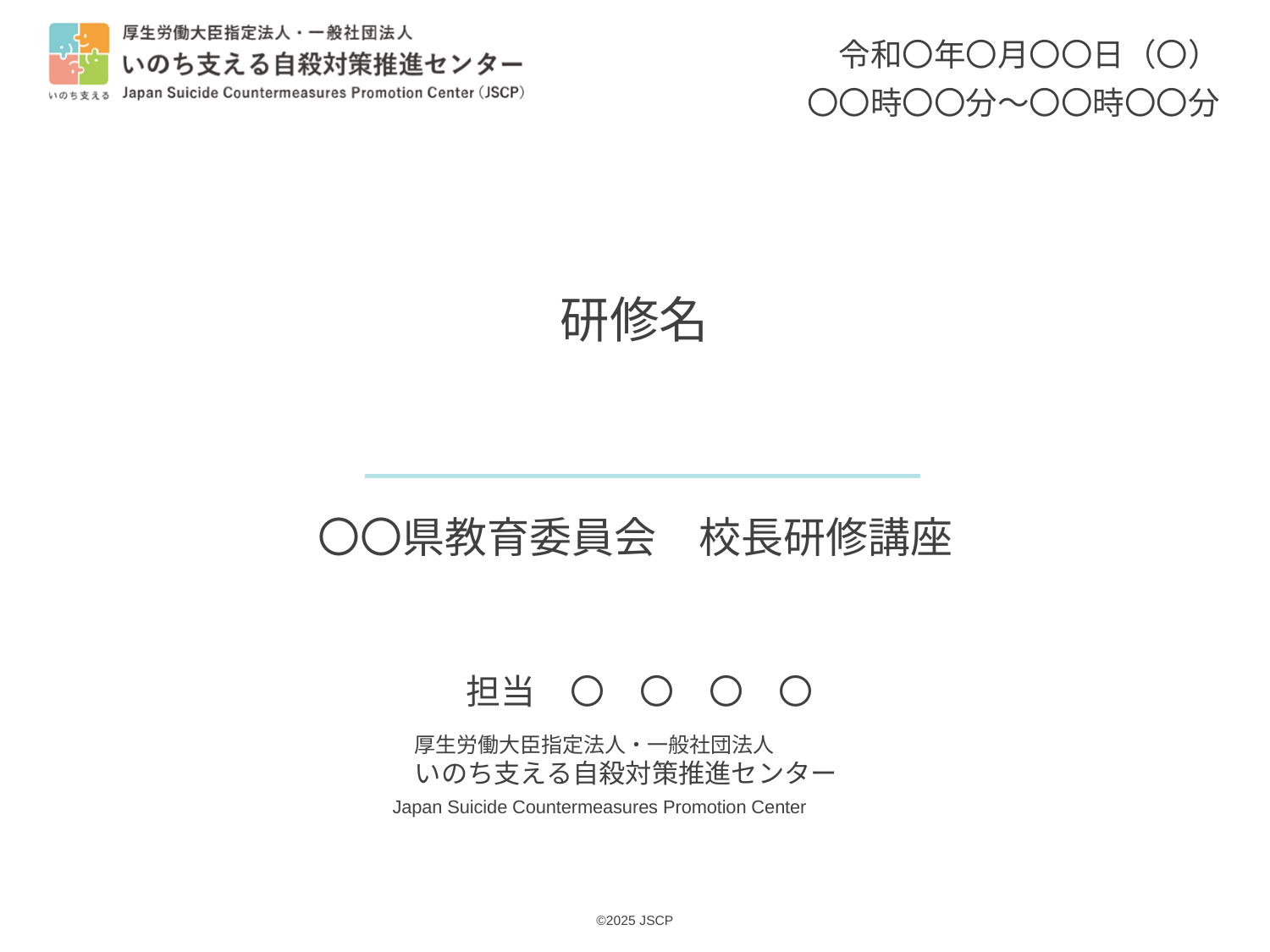

令和〇年〇月〇〇日（〇）
〇〇時〇〇分～〇〇時〇〇分

研修名
〇〇県教育委員会　校長研修講座
担当　〇　〇　〇　〇
厚生労働大臣指定法人・一般社団法人
いのち支える自殺対策推進センター
Japan Suicide Countermeasures Promotion Center